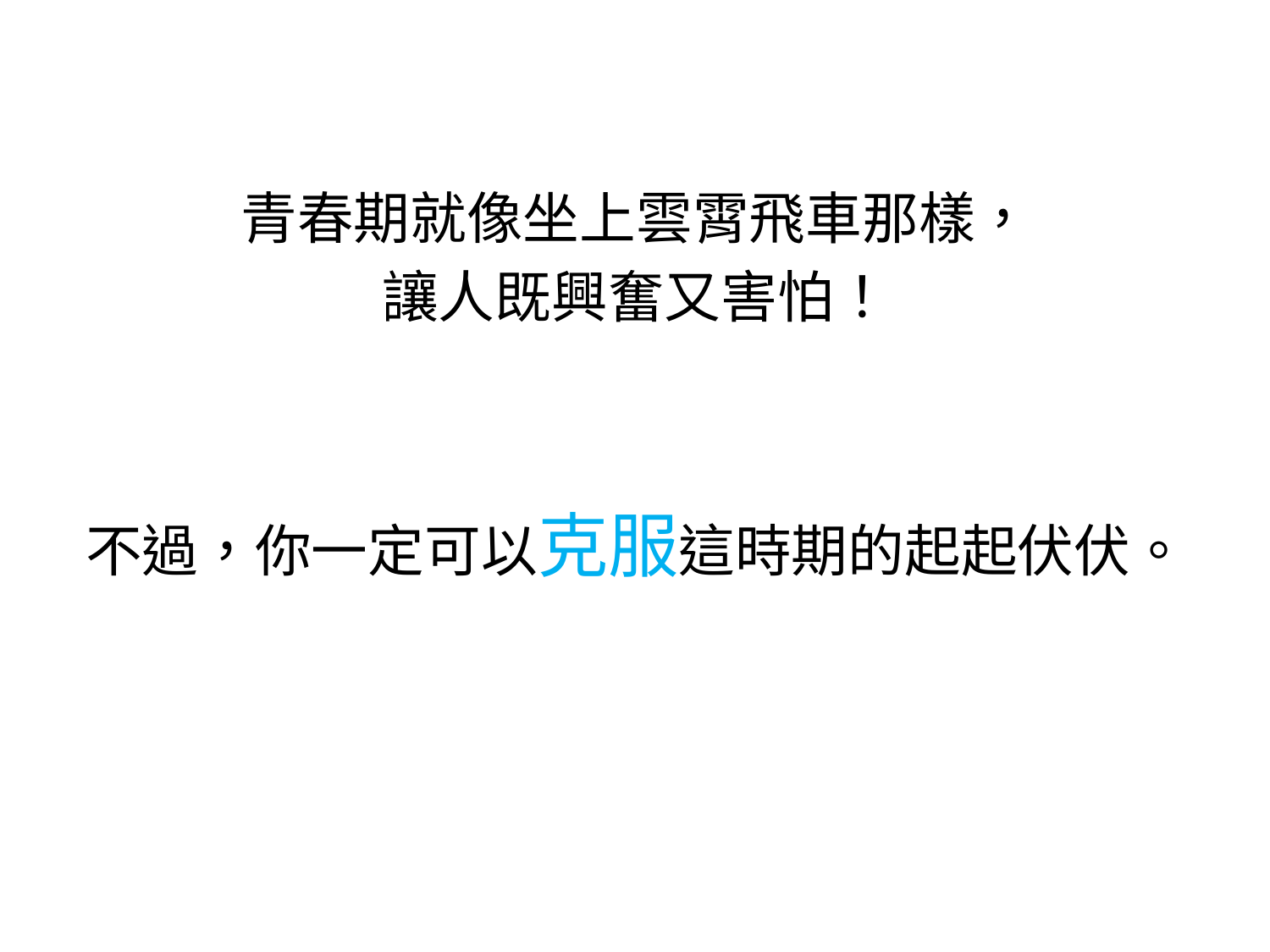

青春期就像坐上雲霄飛車那樣，
讓人既興奮又害怕！

不過，你一定可以克服這時期的起起伏伏。